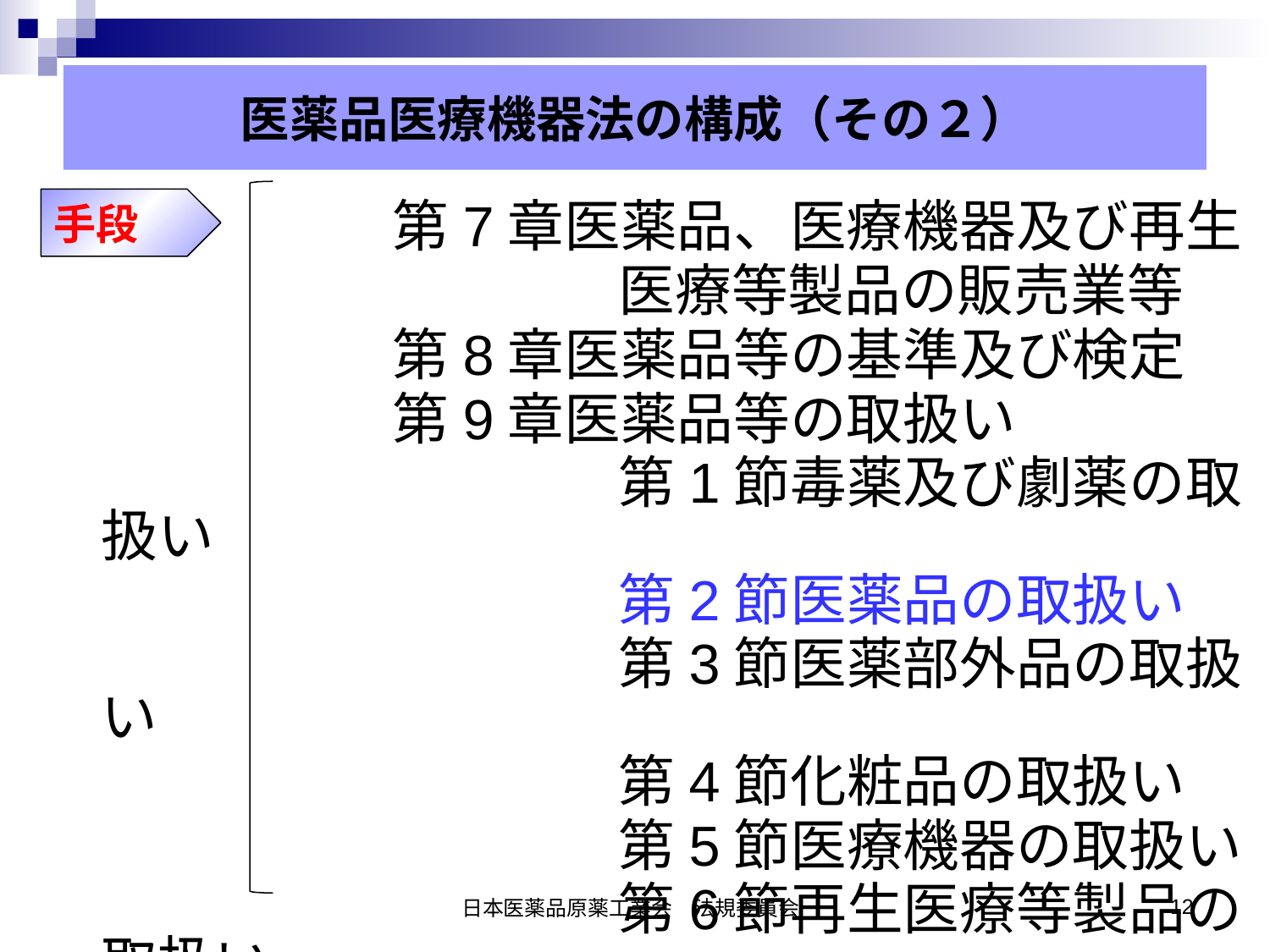

医薬品医療機器法の構成（その２）

手段
　　　　　　第7章医薬品、医療機器及び再生
　　　　　　　　　　医療等製品の販売業等
　　　　　　第8章医薬品等の基準及び検定
　　　　　　第9章医薬品等の取扱い
　　　　　　　　　　第1節毒薬及び劇薬の取扱い
　　　　　　　　　　第2節医薬品の取扱い
　　　　　　　　　　第3節医薬部外品の取扱い
　　　　　　　　　　第4節化粧品の取扱い
　　　　　　　　　　第5節医療機器の取扱い
　　　　　　　　　　第6節再生医療等製品の取扱い

12
日本医薬品原薬工業会　法規委員会